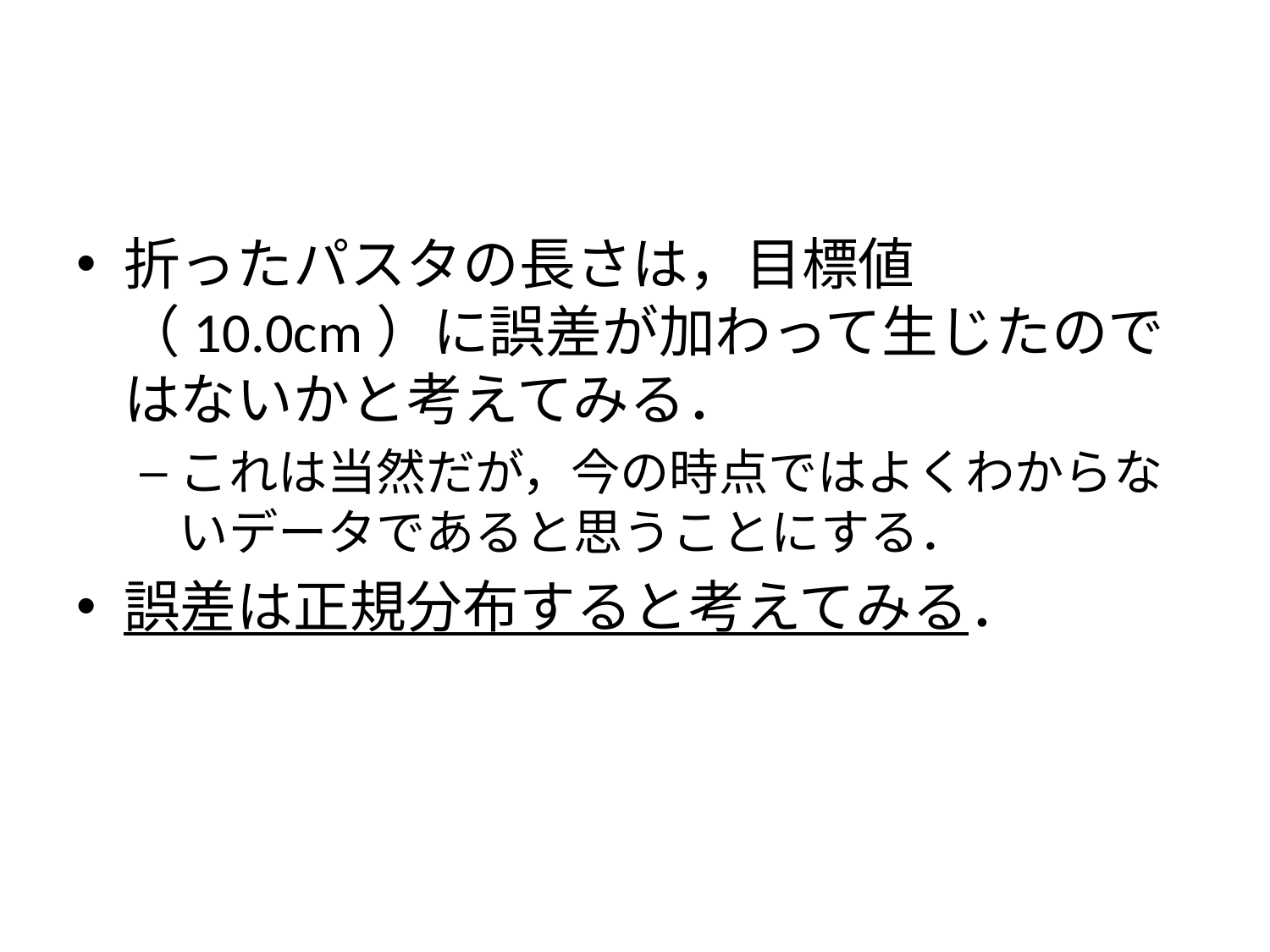

#
折ったパスタの長さは，目標値（10.0cm）に誤差が加わって生じたのではないかと考えてみる．
これは当然だが，今の時点ではよくわからないデータであると思うことにする．
誤差は正規分布すると考えてみる．